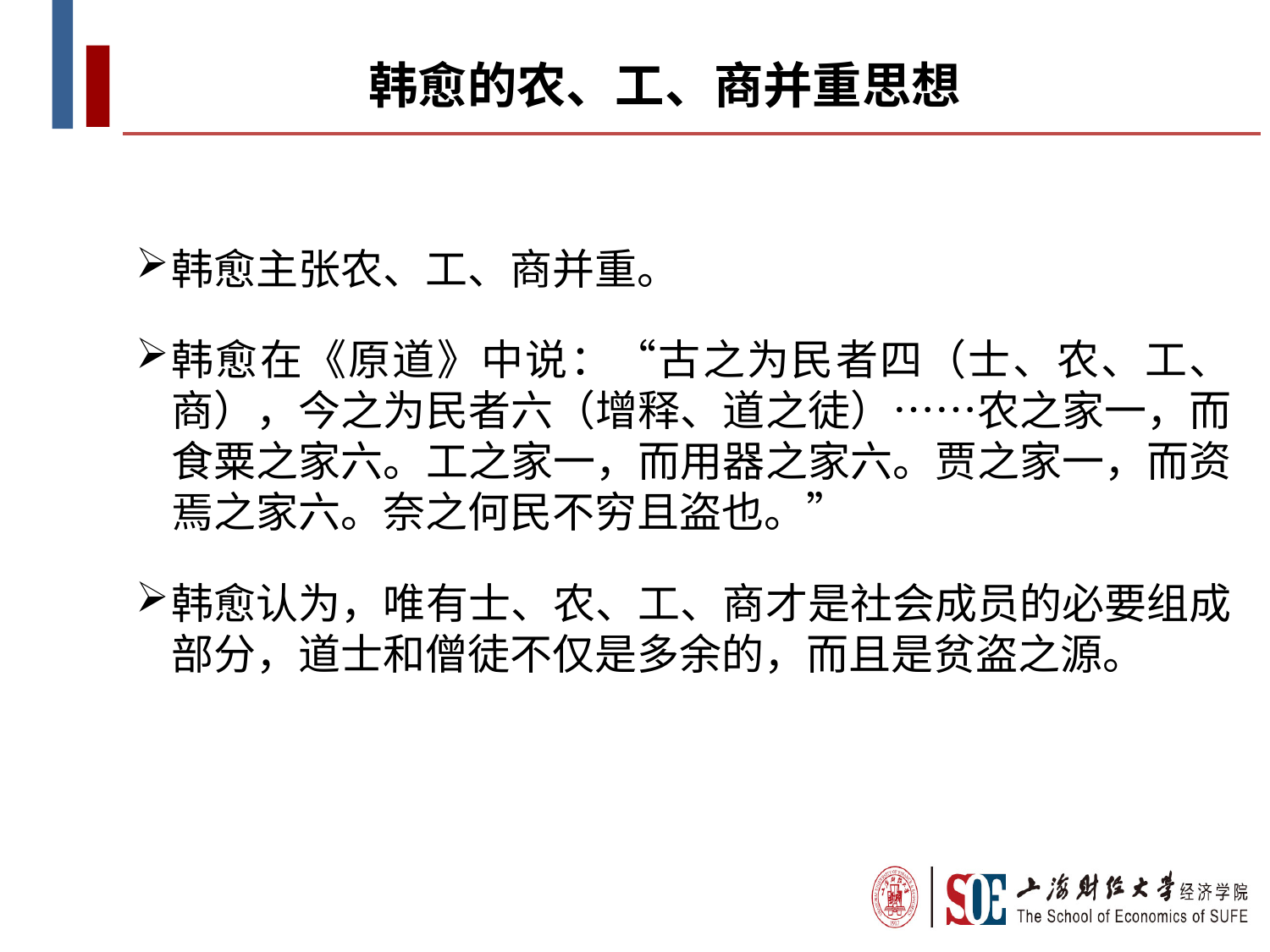

# 韩愈的农、工、商并重思想
韩愈主张农、工、商并重。
韩愈在《原道》中说：“古之为民者四（士、农、工、商），今之为民者六（增释、道之徒）……农之家一，而食粟之家六。工之家一，而用器之家六。贾之家一，而资焉之家六。奈之何民不穷且盗也。”
韩愈认为，唯有士、农、工、商才是社会成员的必要组成部分，道士和僧徒不仅是多余的，而且是贫盗之源。